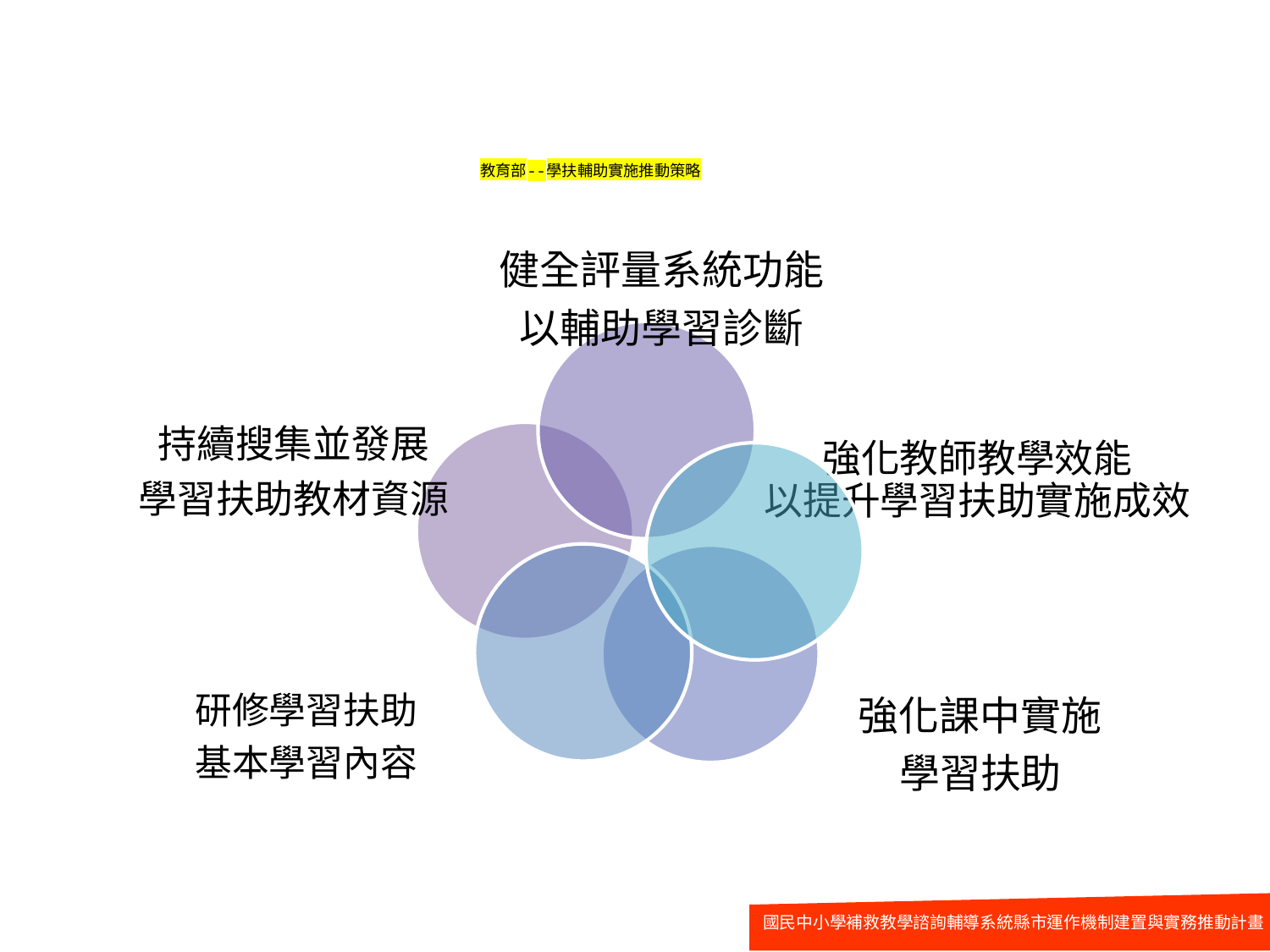

# 教育部--學扶輔助實施推動策略
強化課中實施
學習扶助
健全評量系統功能
以輔助學習診斷
強化教師教學效能
以提升學習扶助實施成效
持續搜集並發展
學習扶助教材資源
研修學習扶助
基本學習內容